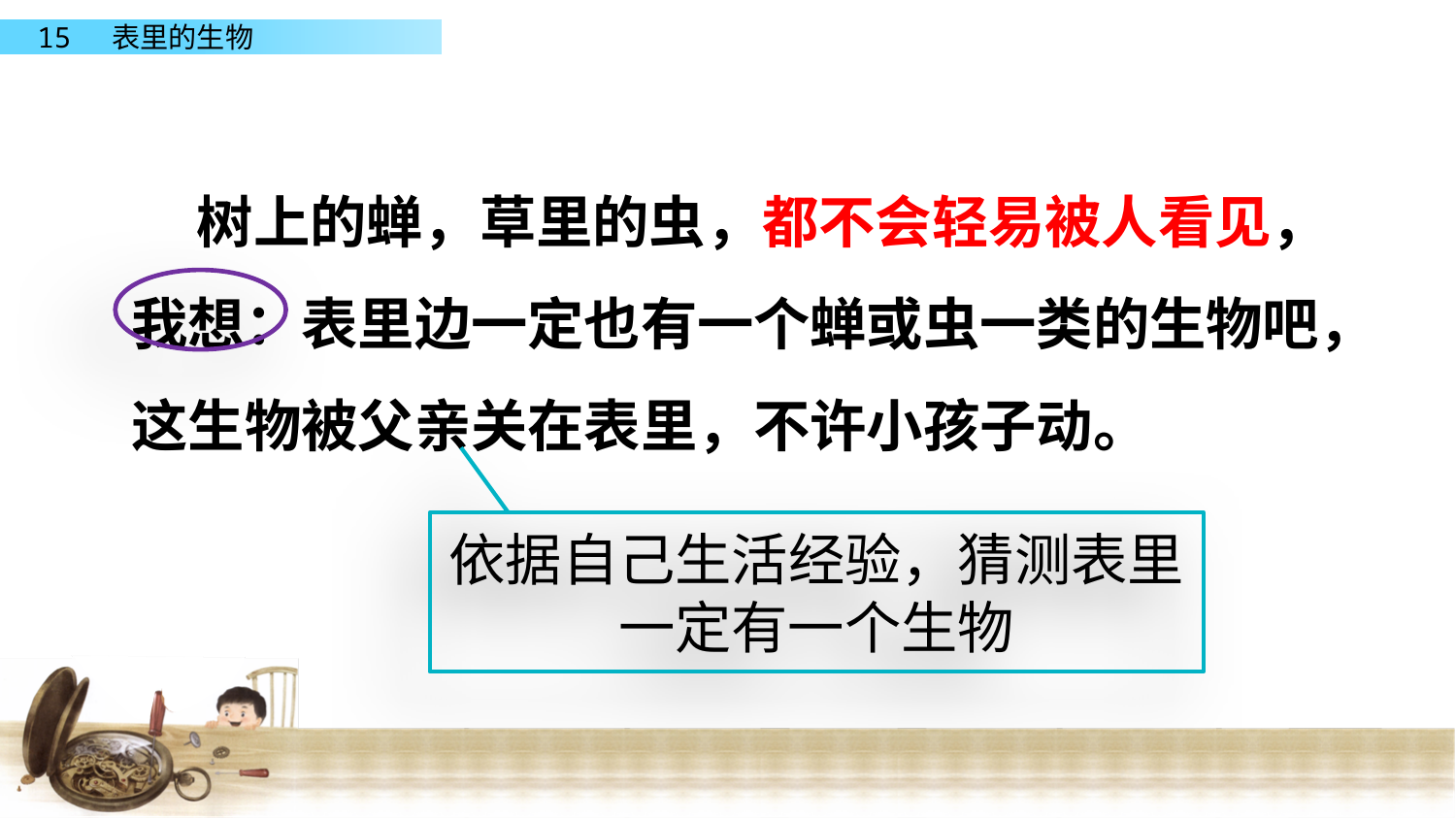

树上的蝉，草里的虫，都不会轻易被人看见，我想：表里边一定也有一个蝉或虫一类的生物吧，这生物被父亲关在表里，不许小孩子动。

依据自己生活经验，猜测表里一定有一个生物